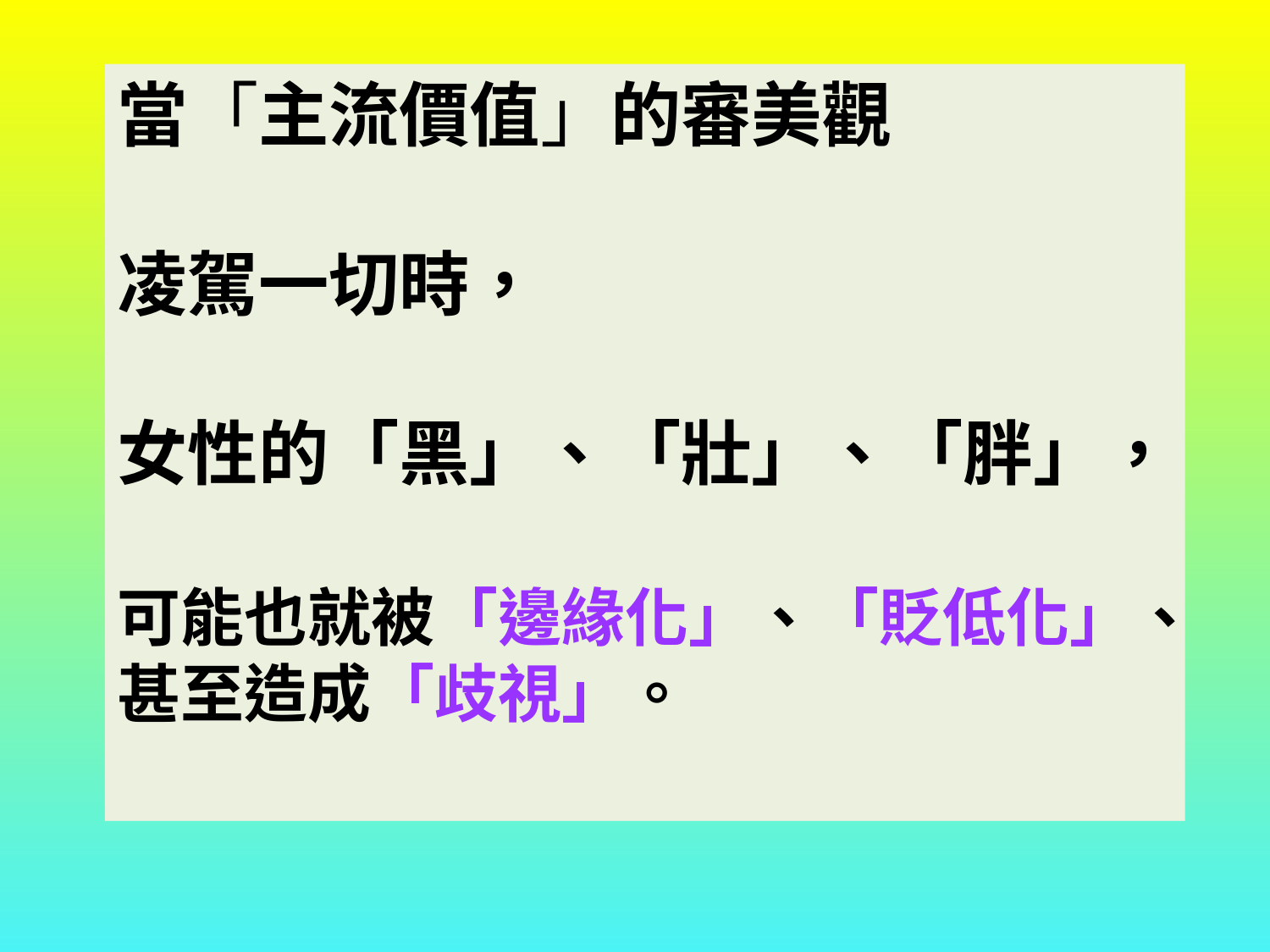

當「主流價值」的審美觀

凌駕一切時，

女性的「黑」、「壯」、「胖」，

可能也就被「邊緣化」、「貶低化」、甚至造成「歧視」。